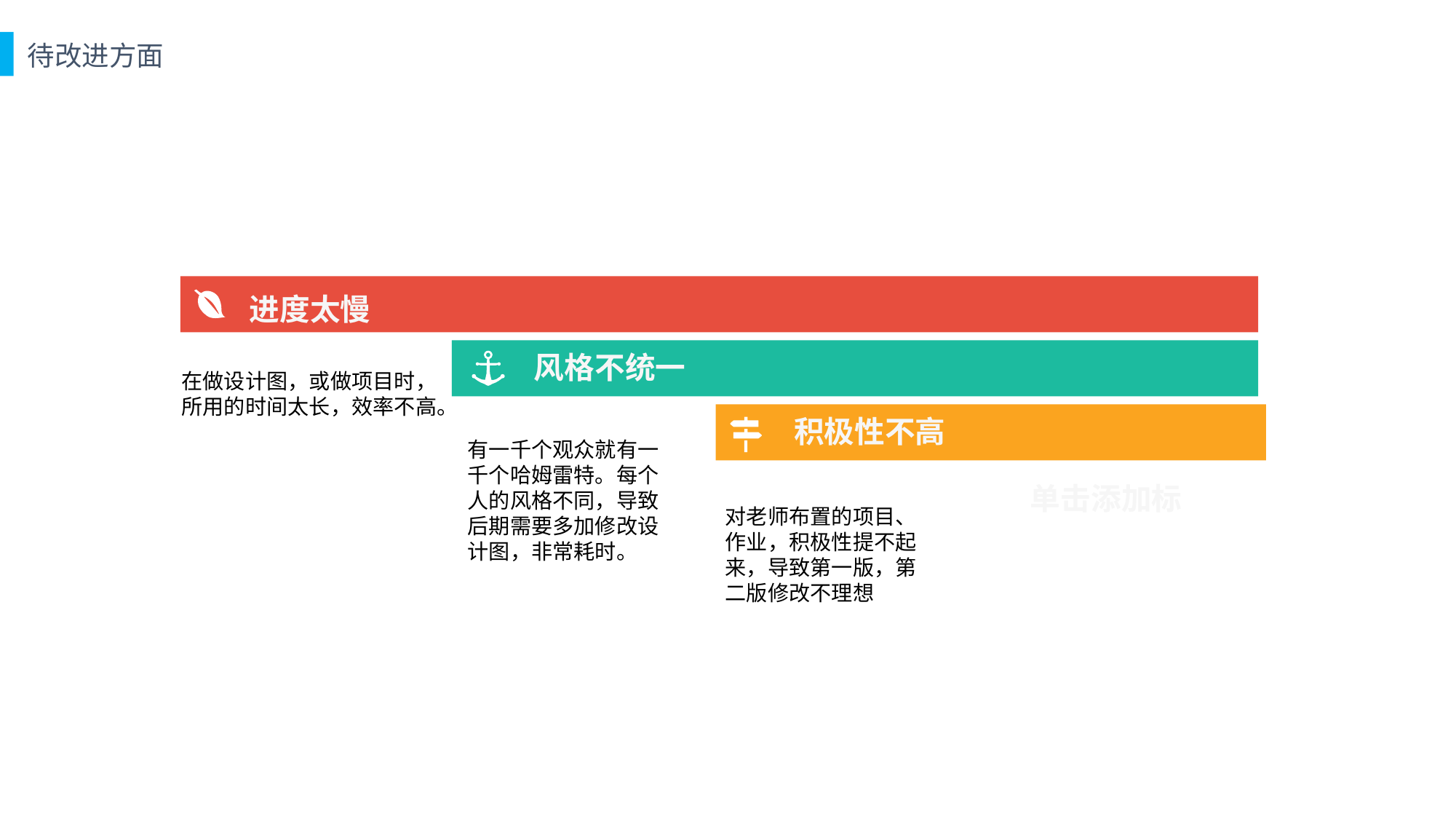

待改进方面

进度太慢

风格不统一

在做设计图，或做项目时，所用的时间太长，效率不高。

积极性不高

有一千个观众就有一千个哈姆雷特。每个人的风格不同，导致后期需要多加修改设计图，非常耗时。
单击添加标

对老师布置的项目、作业，积极性提不起来，导致第一版，第二版修改不理想